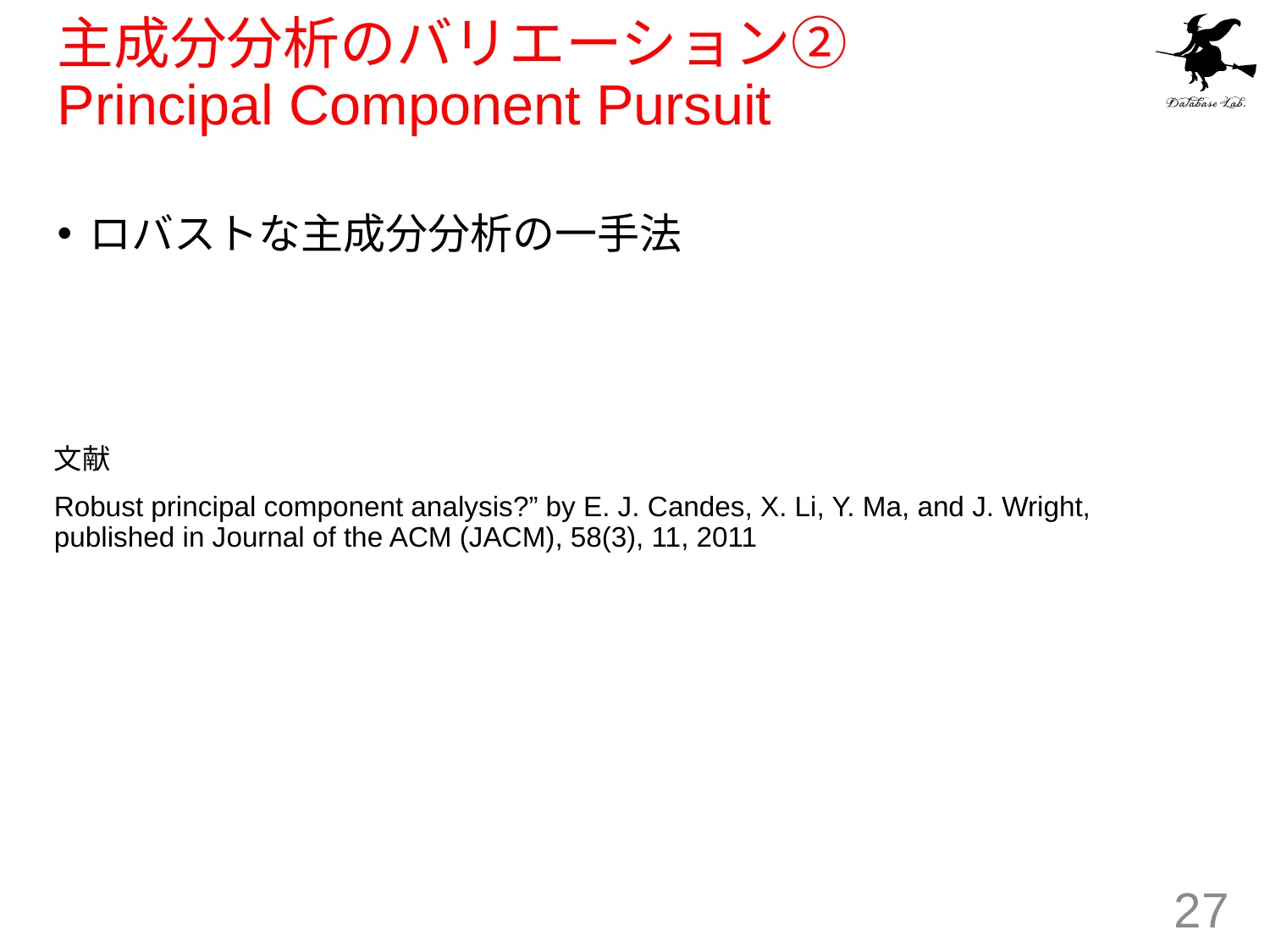

# 主成分分析のバリエーション② Principal Component Pursuit
ロバストな主成分分析の一手法
文献
Robust principal component analysis?” by E. J. Candes, X. Li, Y. Ma, and J. Wright, published in Journal of the ACM (JACM), 58(3), 11, 2011
27